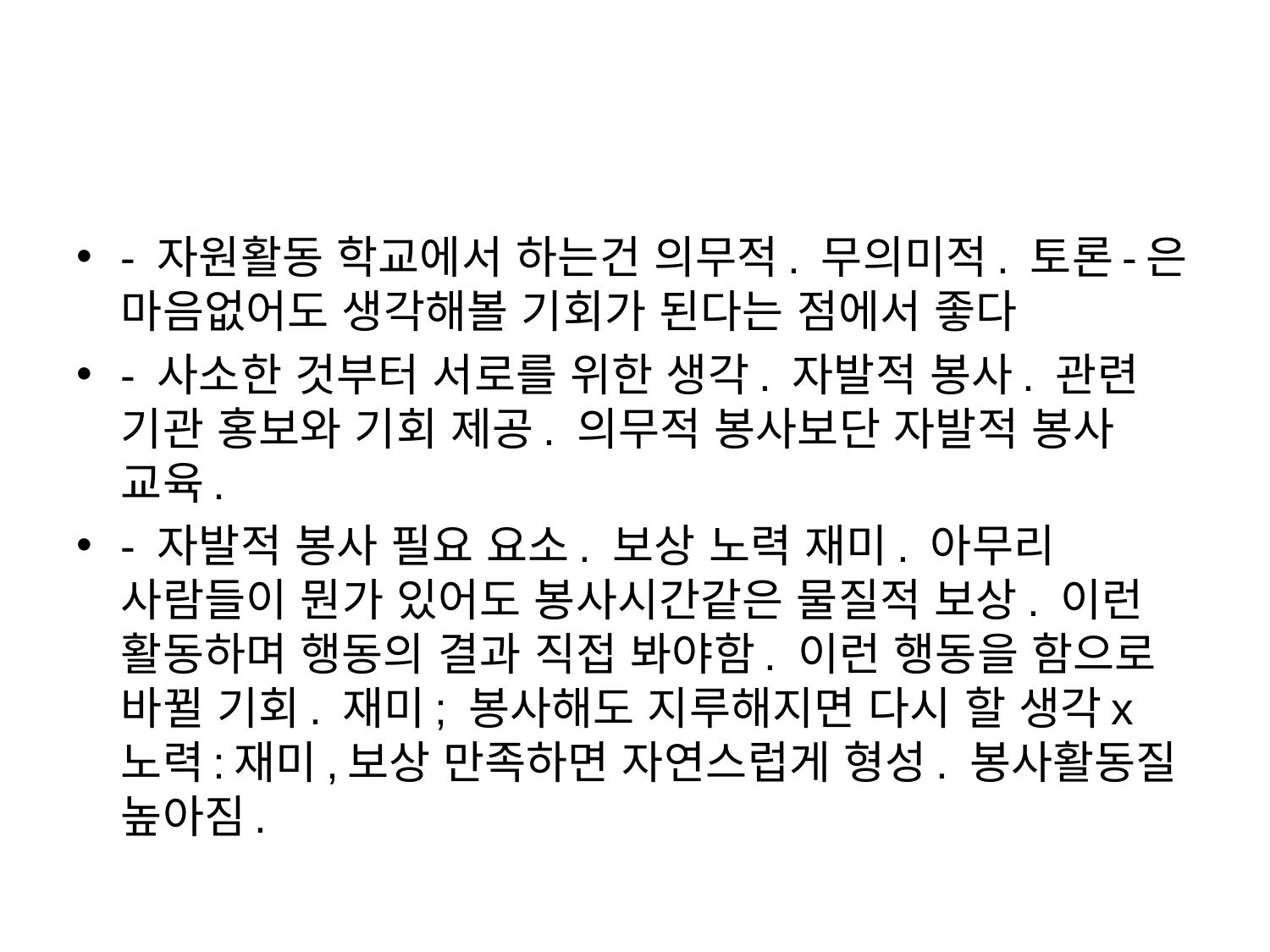

#
- 자원활동 학교에서 하는건 의무적. 무의미적. 토론-은 마음없어도 생각해볼 기회가 된다는 점에서 좋다
- 사소한 것부터 서로를 위한 생각. 자발적 봉사. 관련 기관 홍보와 기회 제공. 의무적 봉사보단 자발적 봉사 교육.
- 자발적 봉사 필요 요소. 보상 노력 재미. 아무리 사람들이 뭔가 있어도 봉사시간같은 물질적 보상. 이런 활동하며 행동의 결과 직접 봐야함. 이런 행동을 함으로 바뀔 기회. 재미; 봉사해도 지루해지면 다시 할 생각x 노력:재미,보상 만족하면 자연스럽게 형성. 봉사활동질 높아짐.